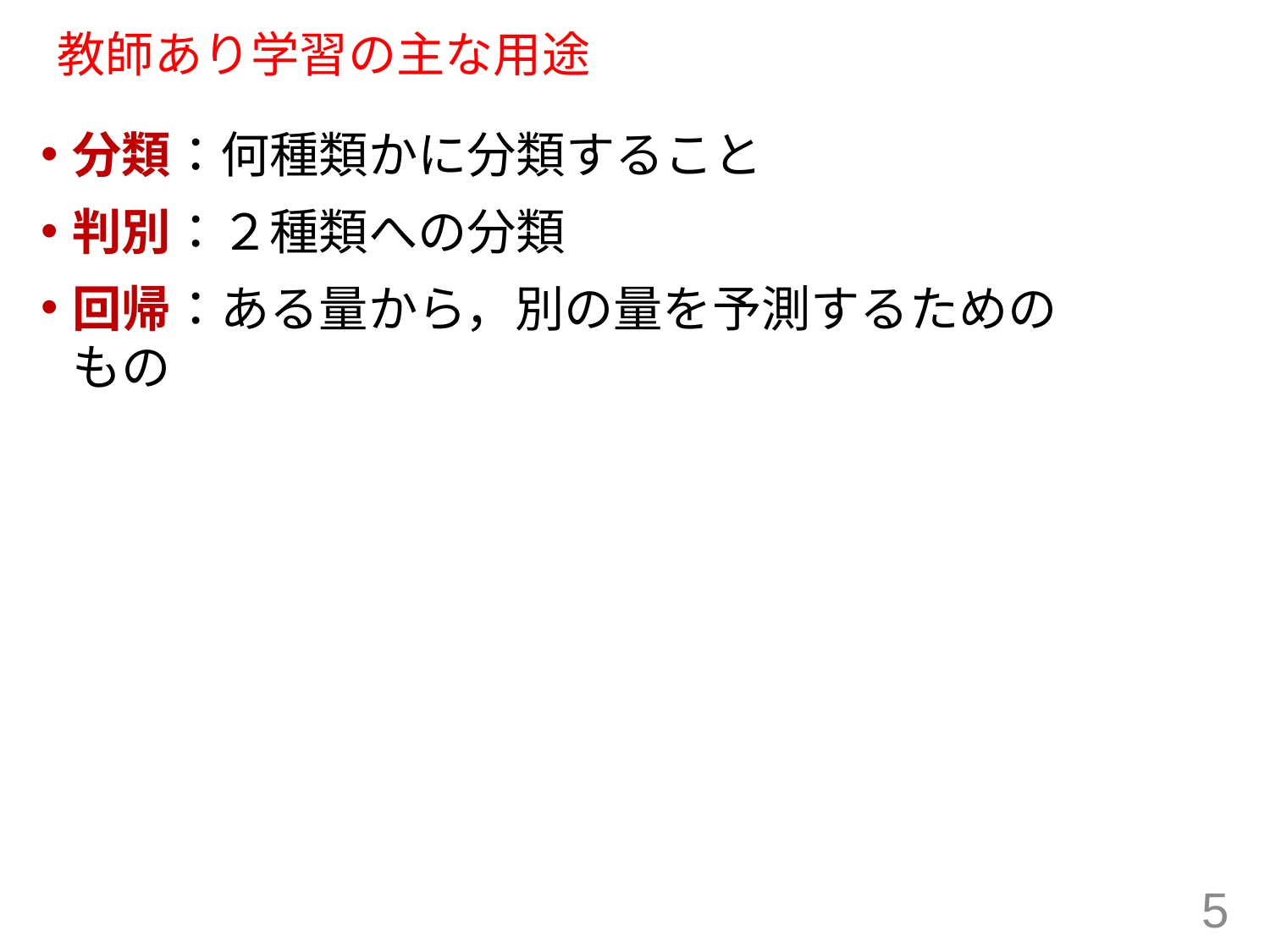

# 教師あり学習の主な用途
分類：何種類かに分類すること
判別：２種類への分類
回帰：ある量から，別の量を予測するためのもの

5